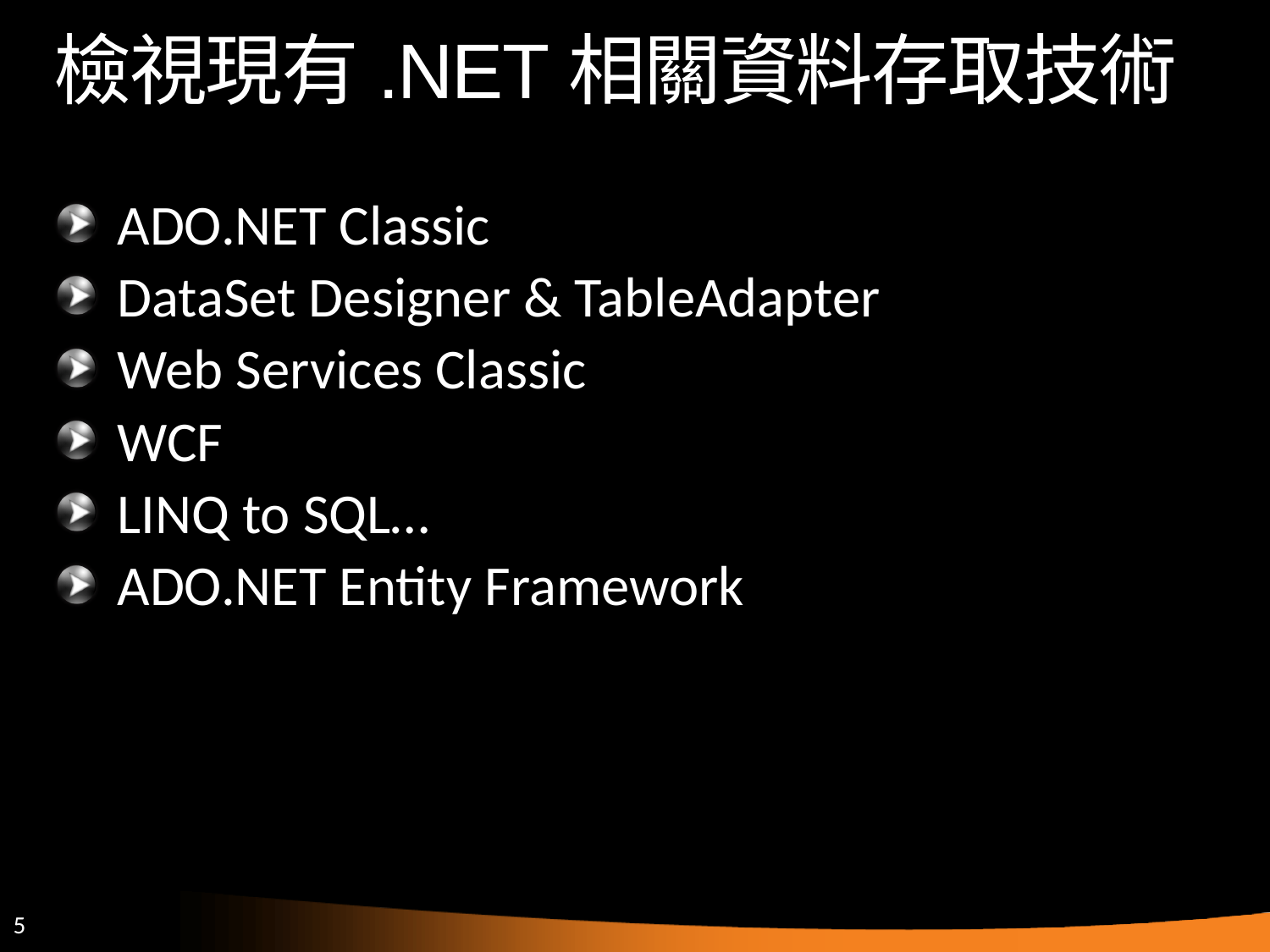

# 檢視現有.NET相關資料存取技術
ADO.NET Classic
DataSet Designer & TableAdapter
Web Services Classic
WCF
LINQ to SQL…
ADO.NET Entity Framework